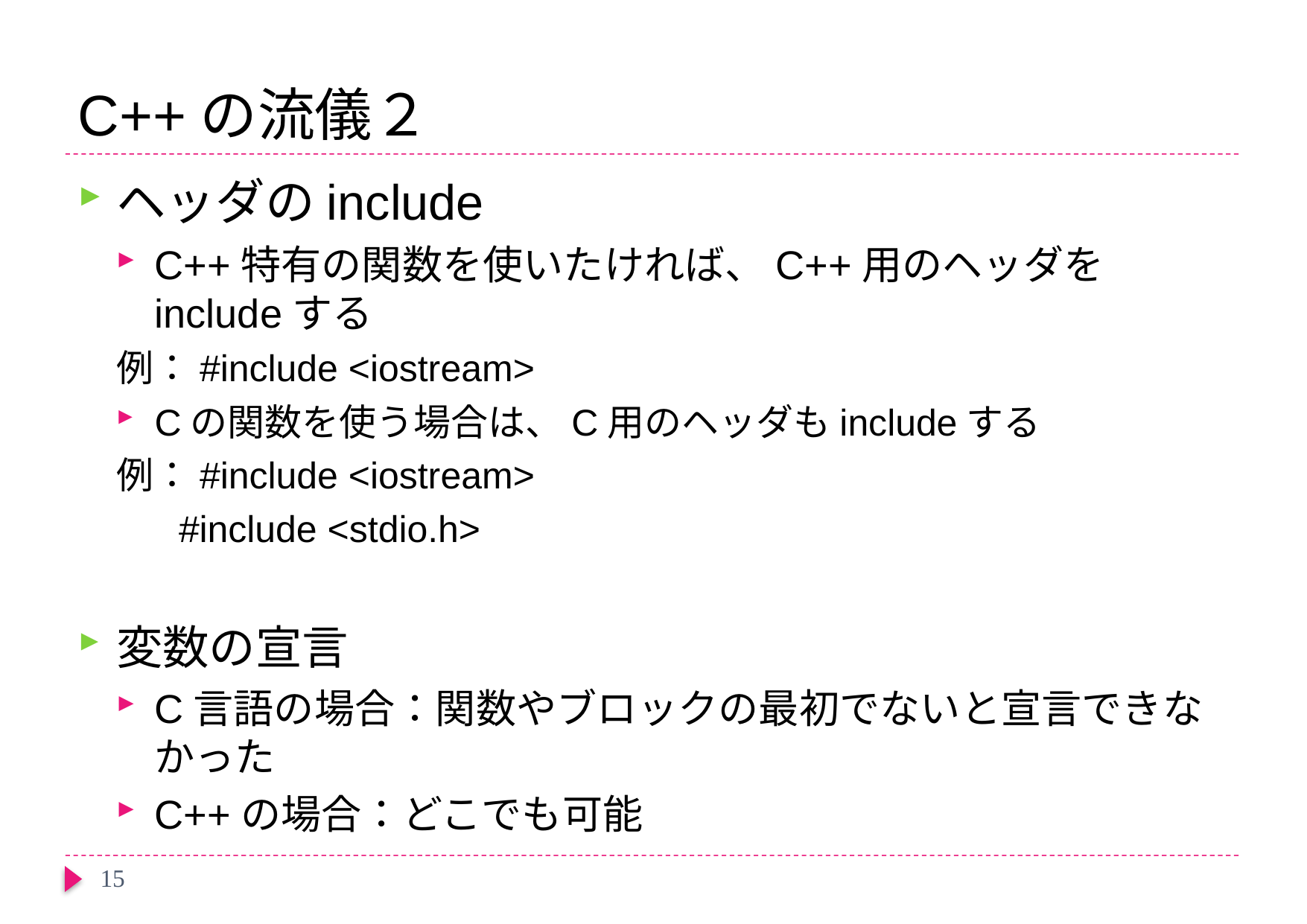

# C++の流儀２
ヘッダのinclude
C++特有の関数を使いたければ、C++用のヘッダをincludeする
例：#include <iostream>
Cの関数を使う場合は、C用のヘッダもincludeする
例：#include <iostream>
      #include <stdio.h>

変数の宣言
C言語の場合：関数やブロックの最初でないと宣言できなかった
C++の場合：どこでも可能
15